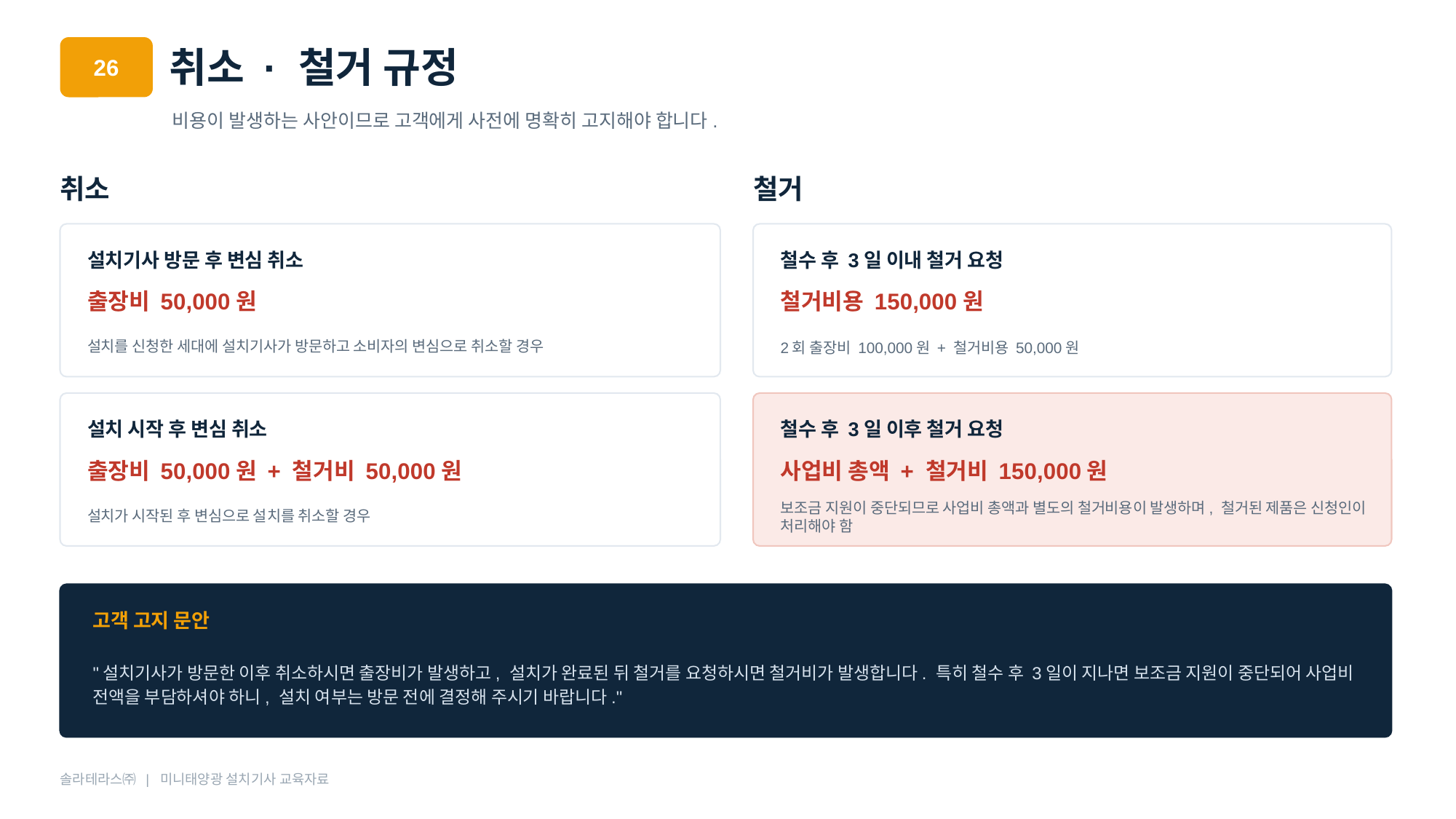

취소 · 철거 규정
26
비용이 발생하는 사안이므로 고객에게 사전에 명확히 고지해야 합니다.
취소
철거

설치기사 방문 후 변심 취소
철수 후 3일 이내 철거 요청
출장비 50,000원
철거비용 150,000원
설치를 신청한 세대에 설치기사가 방문하고 소비자의 변심으로 취소할 경우
2회 출장비 100,000원 + 철거비용 50,000원

설치 시작 후 변심 취소
철수 후 3일 이후 철거 요청
출장비 50,000원 + 철거비 50,000원
사업비 총액 + 철거비 150,000원
설치가 시작된 후 변심으로 설치를 취소할 경우
보조금 지원이 중단되므로 사업비 총액과 별도의 철거비용이 발생하며, 철거된 제품은 신청인이 처리해야 함

고객 고지 문안
"설치기사가 방문한 이후 취소하시면 출장비가 발생하고, 설치가 완료된 뒤 철거를 요청하시면 철거비가 발생합니다. 특히 철수 후 3일이 지나면 보조금 지원이 중단되어 사업비 전액을 부담하셔야 하니, 설치 여부는 방문 전에 결정해 주시기 바랍니다."
솔라테라스㈜  |  미니태양광 설치기사 교육자료